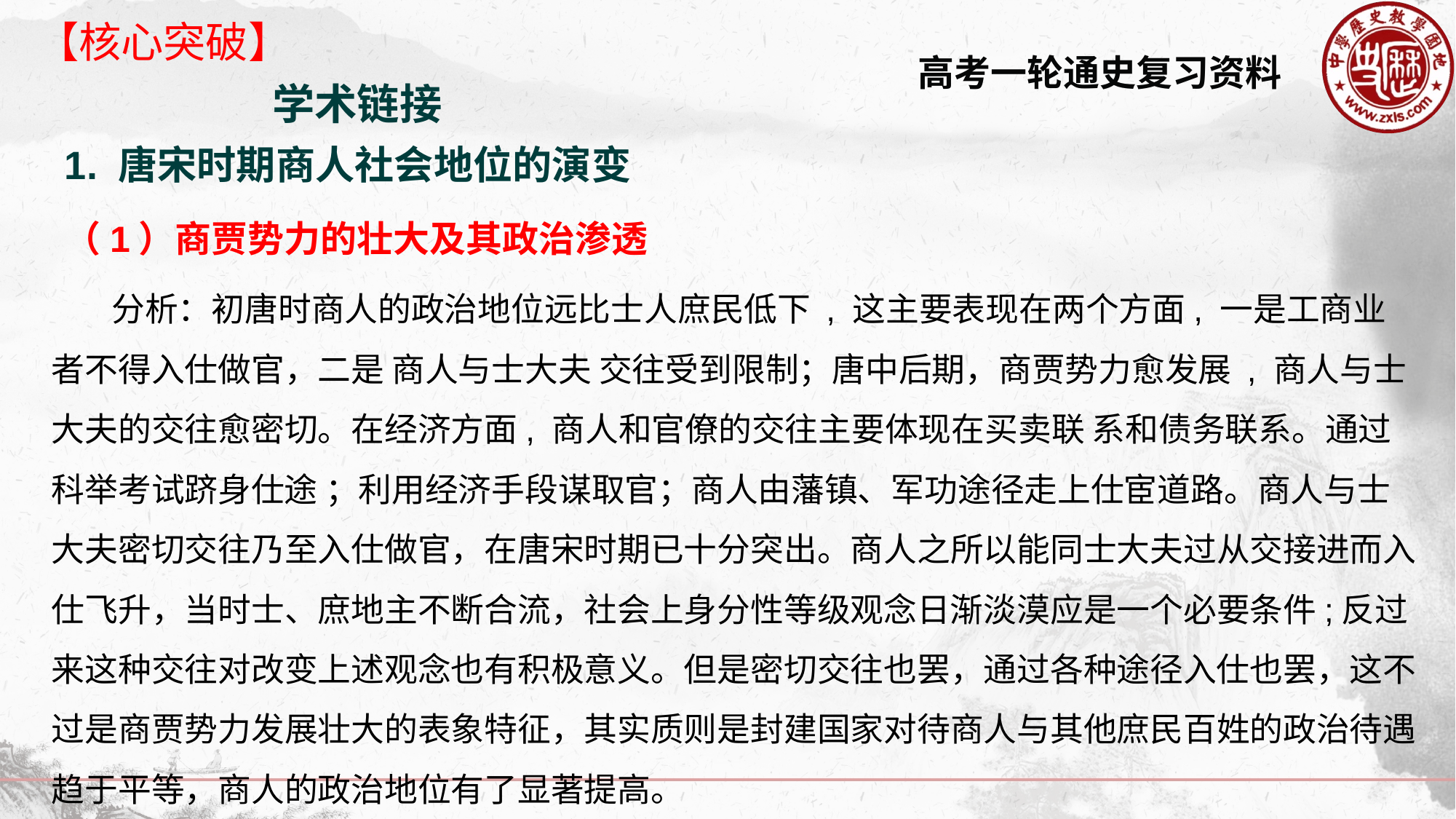

【核心突破】
学术链接
1. 唐宋时期商人社会地位的演变
（1）商贾势力的壮大及其政治渗透
       分析：初唐时商人的政治地位远比士人庶民低下 , 这主要表现在两个方面, 一是工商业者不得入仕做官，二是 商人与士大夫 交往受到限制；唐中后期，商贾势力愈发展 , 商人与士大夫的交往愈密切。在经济方面, 商人和官僚的交往主要体现在买卖联 系和债务联系。通过科举考试跻身仕途 ；利用经济手段谋取官；商人由藩镇、军功途径走上仕宦道路。商人与士大夫密切交往乃至入仕做官，在唐宋时期已十分突出。商人之所以能同士大夫过从交接进而入仕飞升，当时士、庶地主不断合流，社会上身分性等级观念日渐淡漠应是一个必要条件;反过来这种交往对改变上述观念也有积极意义。但是密切交往也罢，通过各种途径入仕也罢，这不过是商贾势力发展壮大的表象特征，其实质则是封建国家对待商人与其他庶民百姓的政治待遇趋于平等，商人的政治地位有了显著提高。